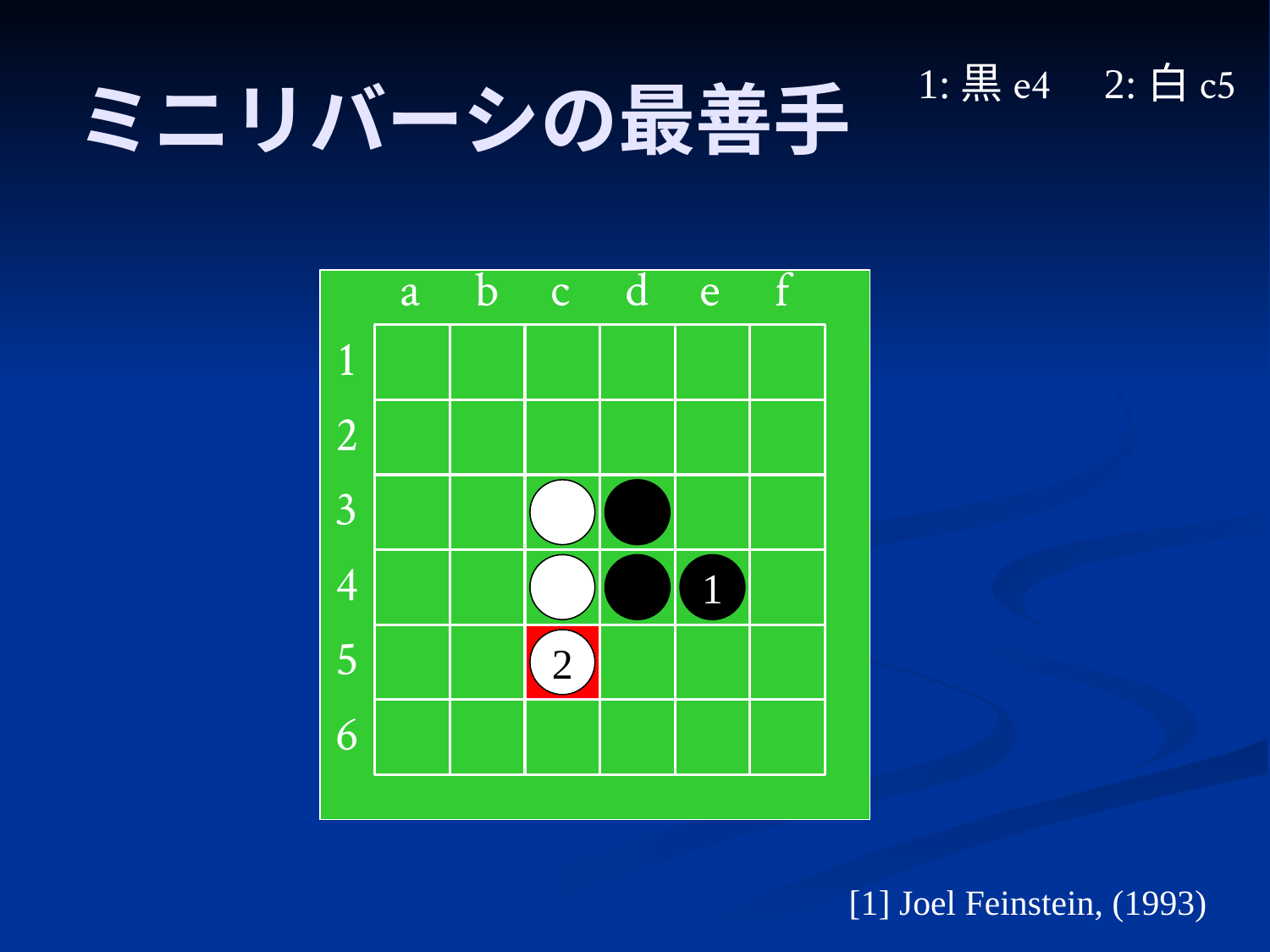

# ミニリバーシの最善手
  1:黒e4     2:白c5
b
a
c
d
e
f

1

2

3

4

5

6

1
2
[1] Joel Feinstein, (1993)